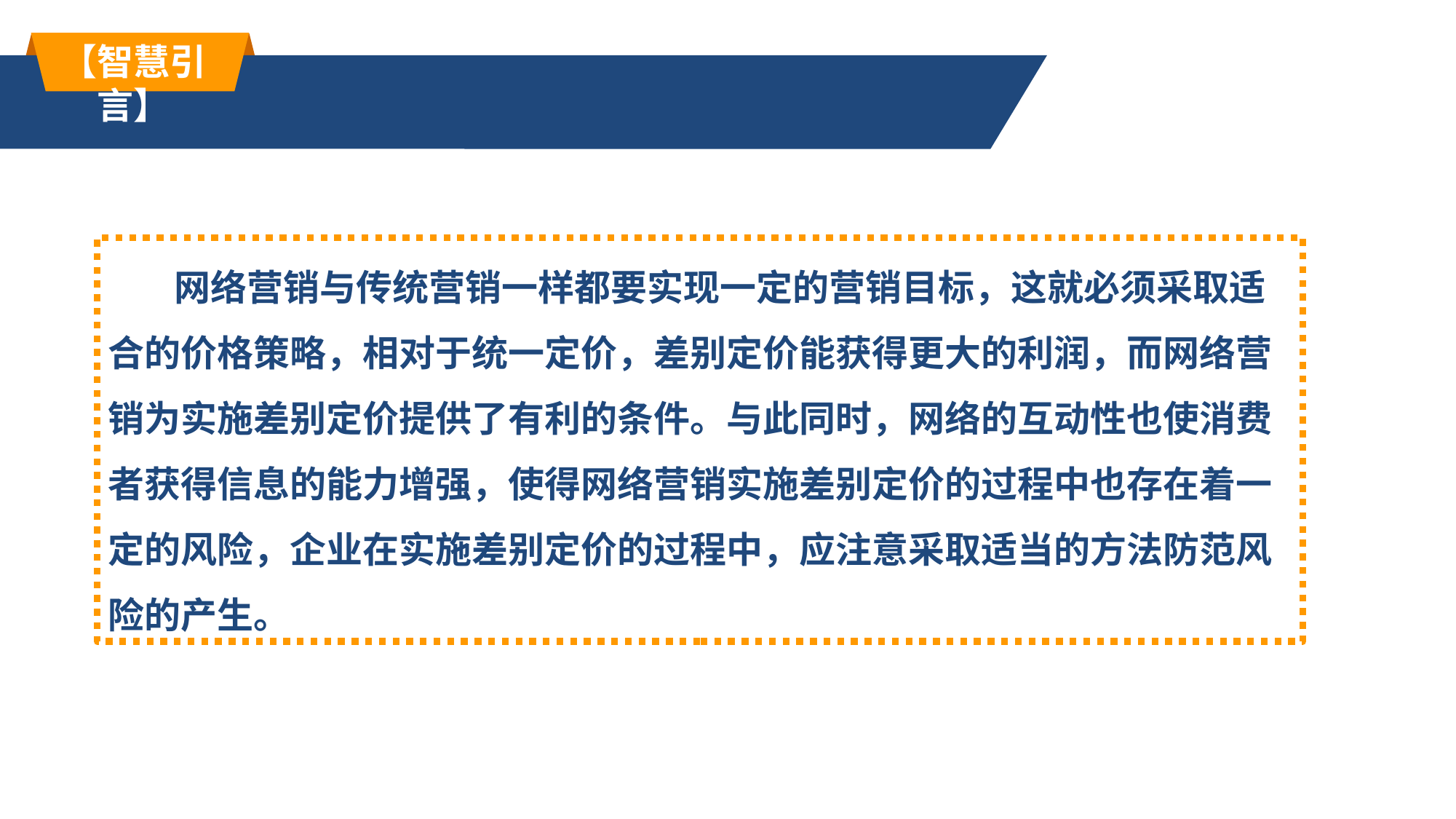

【智慧引言】

       网络营销与传统营销一样都要实现一定的营销目标，这就必须采取适合的价格策略，相对于统一定价，差别定价能获得更大的利润，而网络营销为实施差别定价提供了有利的条件。与此同时，网络的互动性也使消费者获得信息的能力增强，使得网络营销实施差别定价的过程中也存在着一定的风险，企业在实施差别定价的过程中，应注意采取适当的方法防范风险的产生。